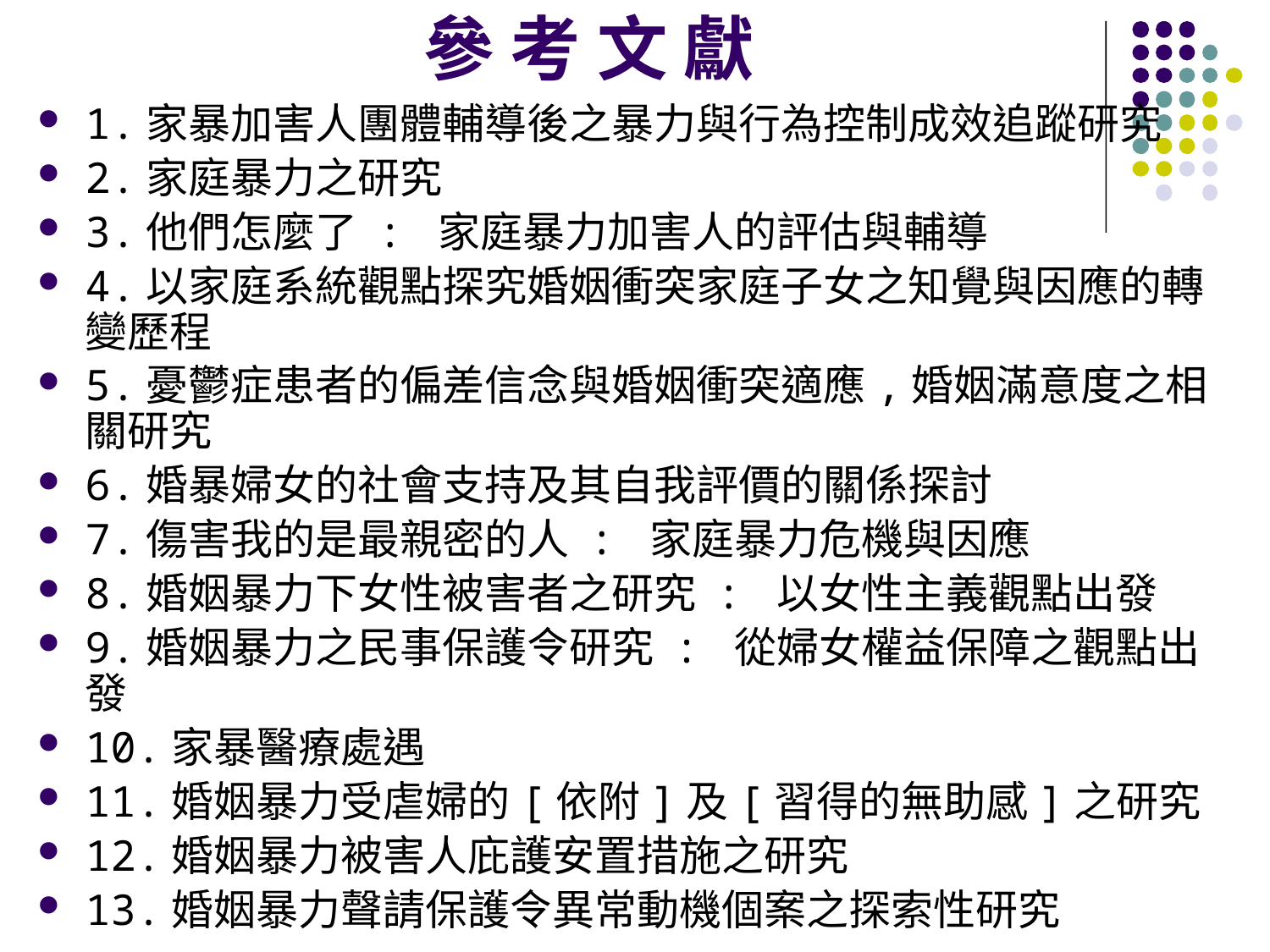

# 參 考 文 獻
1.家暴加害人團體輔導後之暴力與行為控制成效追蹤研究
2.家庭暴力之研究
3.他們怎麼了 : 家庭暴力加害人的評估與輔導
4.以家庭系統觀點探究婚姻衝突家庭子女之知覺與因應的轉變歷程
5.憂鬱症患者的偏差信念與婚姻衝突適應,婚姻滿意度之相關研究
6.婚暴婦女的社會支持及其自我評價的關係探討
7.傷害我的是最親密的人 : 家庭暴力危機與因應
8.婚姻暴力下女性被害者之研究 : 以女性主義觀點出發
9.婚姻暴力之民事保護令研究 : 從婦女權益保障之觀點出發
10.家暴醫療處遇
11.婚姻暴力受虐婦的[依附]及[習得的無助感]之研究
12.婚姻暴力被害人庇護安置措施之研究
13.婚姻暴力聲請保護令異常動機個案之探索性研究